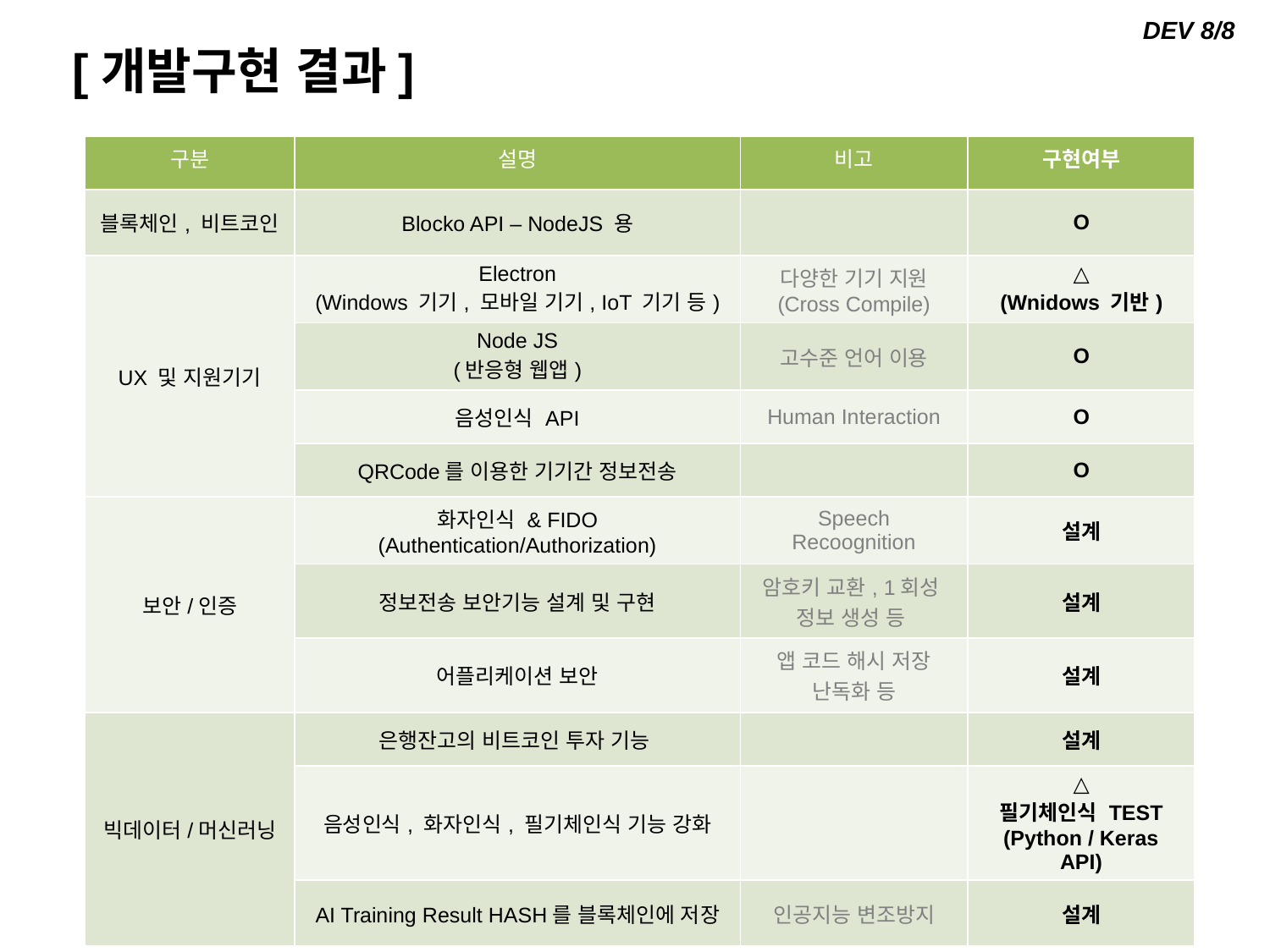

DEV 8/8
[개발구현 결과]
| 구분 | 설명 | 비고 | 구현여부 |
| --- | --- | --- | --- |
| 블록체인, 비트코인 | Blocko API – NodeJS 용 |  | O |
| UX 및 지원기기 | Electron (Windows 기기, 모바일 기기, IoT 기기 등) | 다양한 기기 지원 (Cross Compile) | △ (Wnidows 기반) |
|  | Node JS (반응형 웹앱) | 고수준 언어 이용 | O |
|  | 음성인식 API | Human Interaction | O |
|  | QRCode를 이용한 기기간 정보전송 |  | O |
| 보안/인증 | 화자인식 & FIDO (Authentication/Authorization) | Speech Recoognition | 설계 |
|  | 정보전송 보안기능 설계 및 구현 | 암호키 교환, 1회성 정보 생성 등 | 설계 |
|  | 어플리케이션 보안 | 앱 코드 해시 저장 난독화 등 | 설계 |
| 빅데이터/머신러닝 | 은행잔고의 비트코인 투자 기능 |  | 설계 |
|  | 음성인식, 화자인식, 필기체인식 기능 강화 |  | △ 필기체인식 TEST (Python / Keras API) |
|  | AI Training Result HASH를 블록체인에 저장 | 인공지능 변조방지 | 설계 |